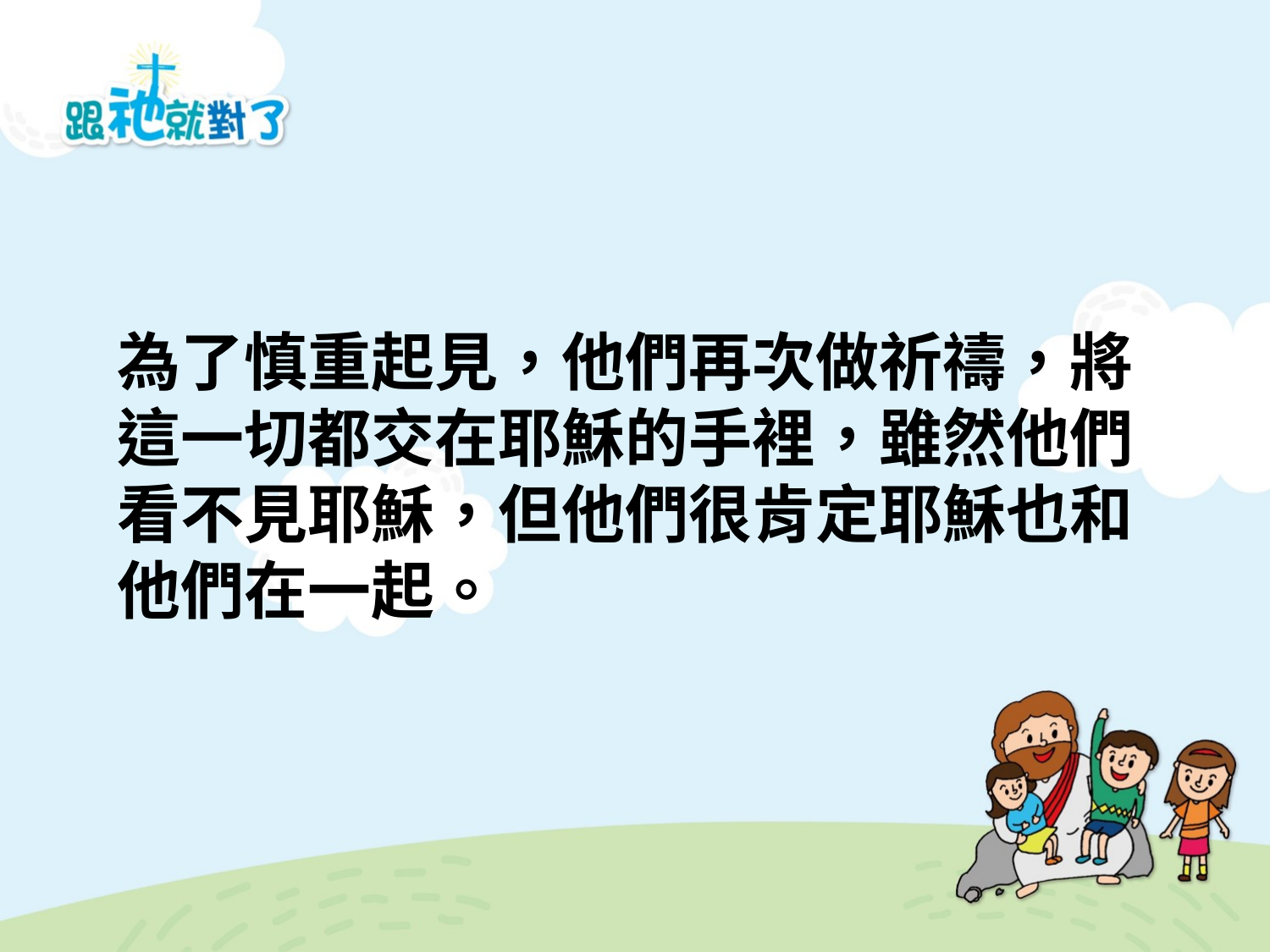

為了慎重起見，他們再次做祈禱，將這一切都交在耶穌的手裡，雖然他們看不見耶穌，但他們很肯定耶穌也和他們在一起。